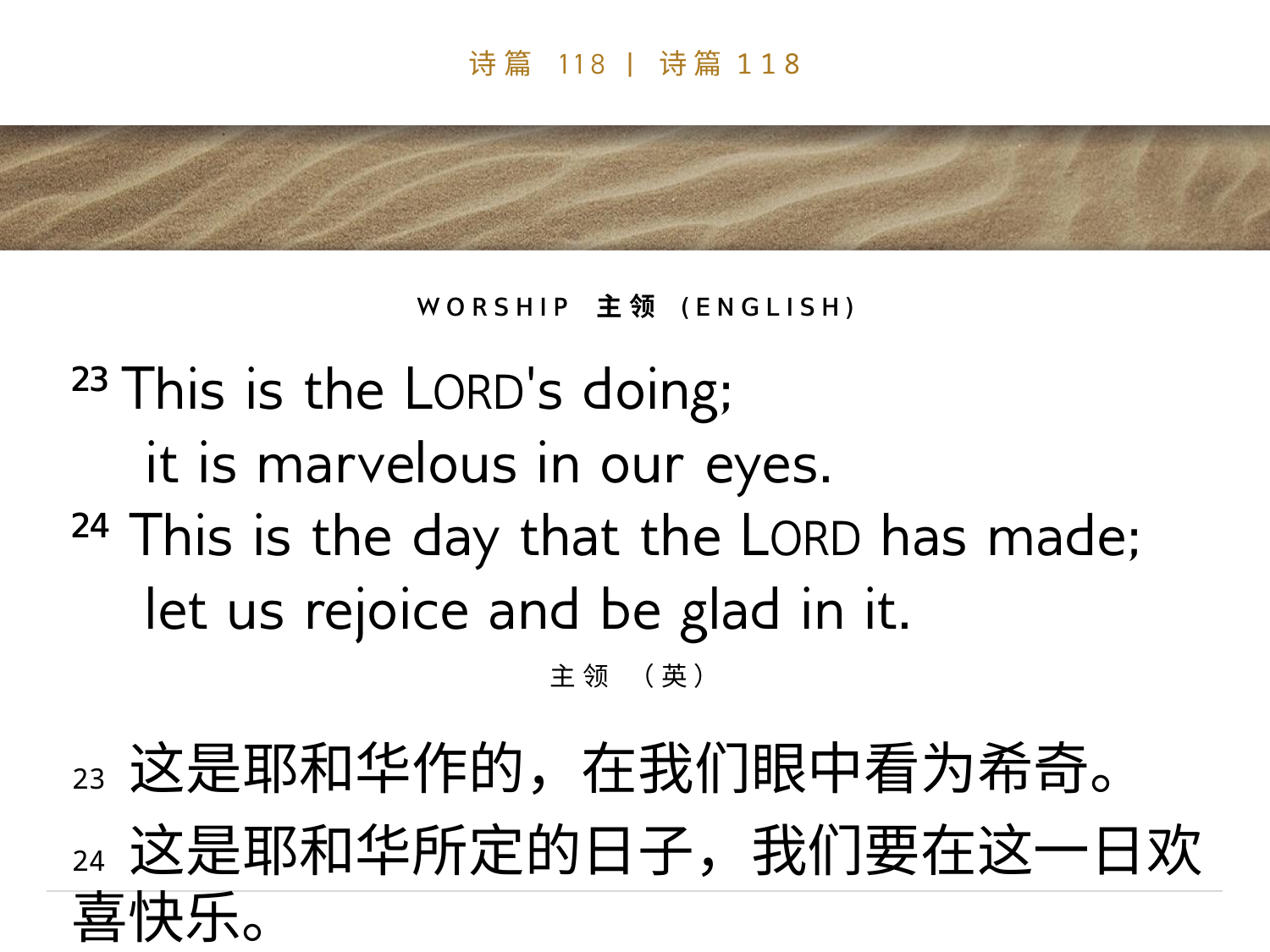

# 诗篇 118 | 诗篇118
WORSHIP 主领 (ENGLISH)
23 This is the LORD's doing;
    it is marvelous in our eyes.
24 This is the day that the LORD has made;
    let us rejoice and be glad in it.

主领 （英）
23 这是耶和华作的，在我们眼中看为希奇。
24 这是耶和华所定的日子，我们要在这一日欢喜快乐。